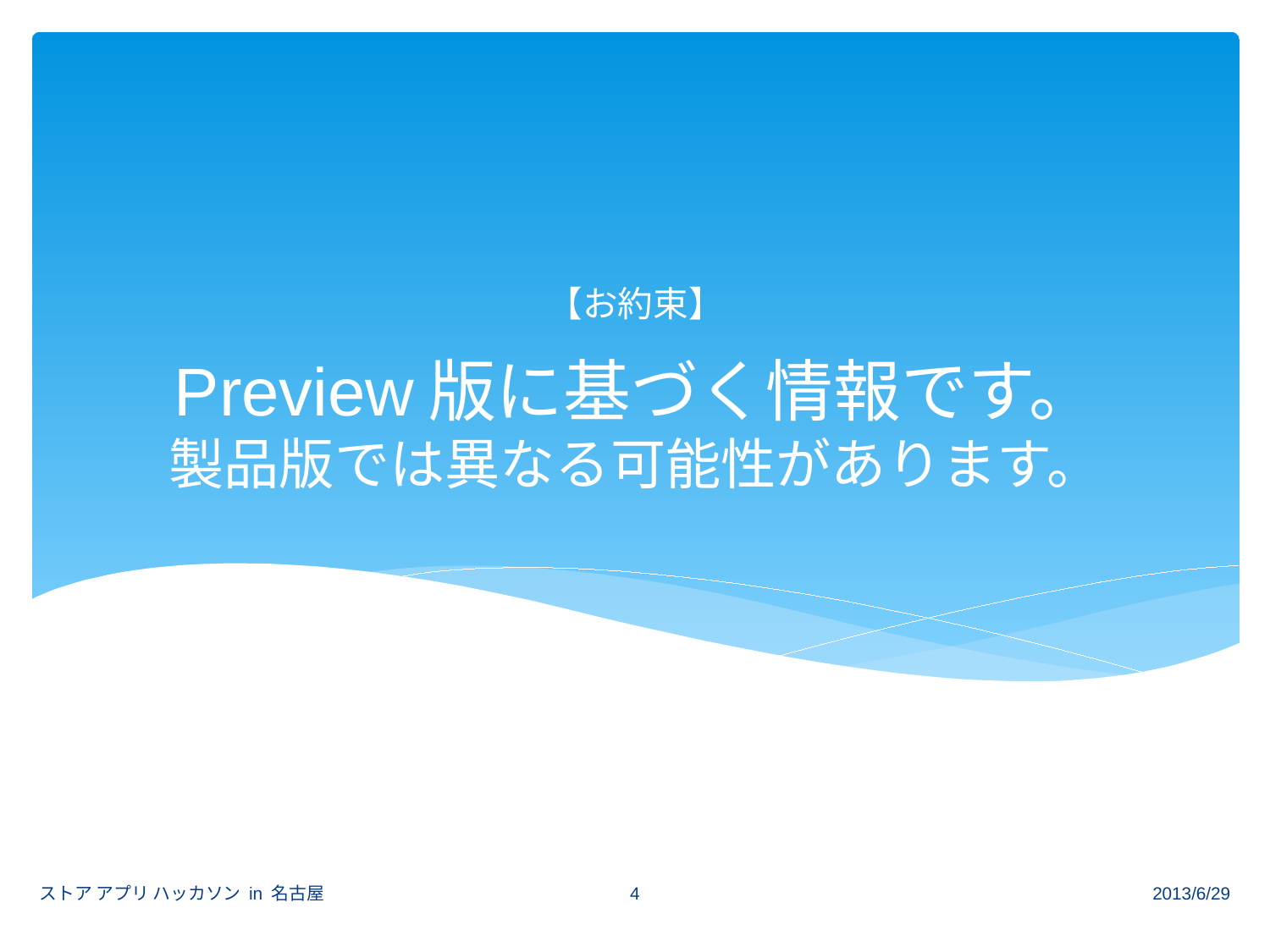

【お約束】
# Preview版に基づく情報です。 製品版では異なる可能性があります。
4
ストア アプリ ハッカソン in 名古屋
2013/6/29